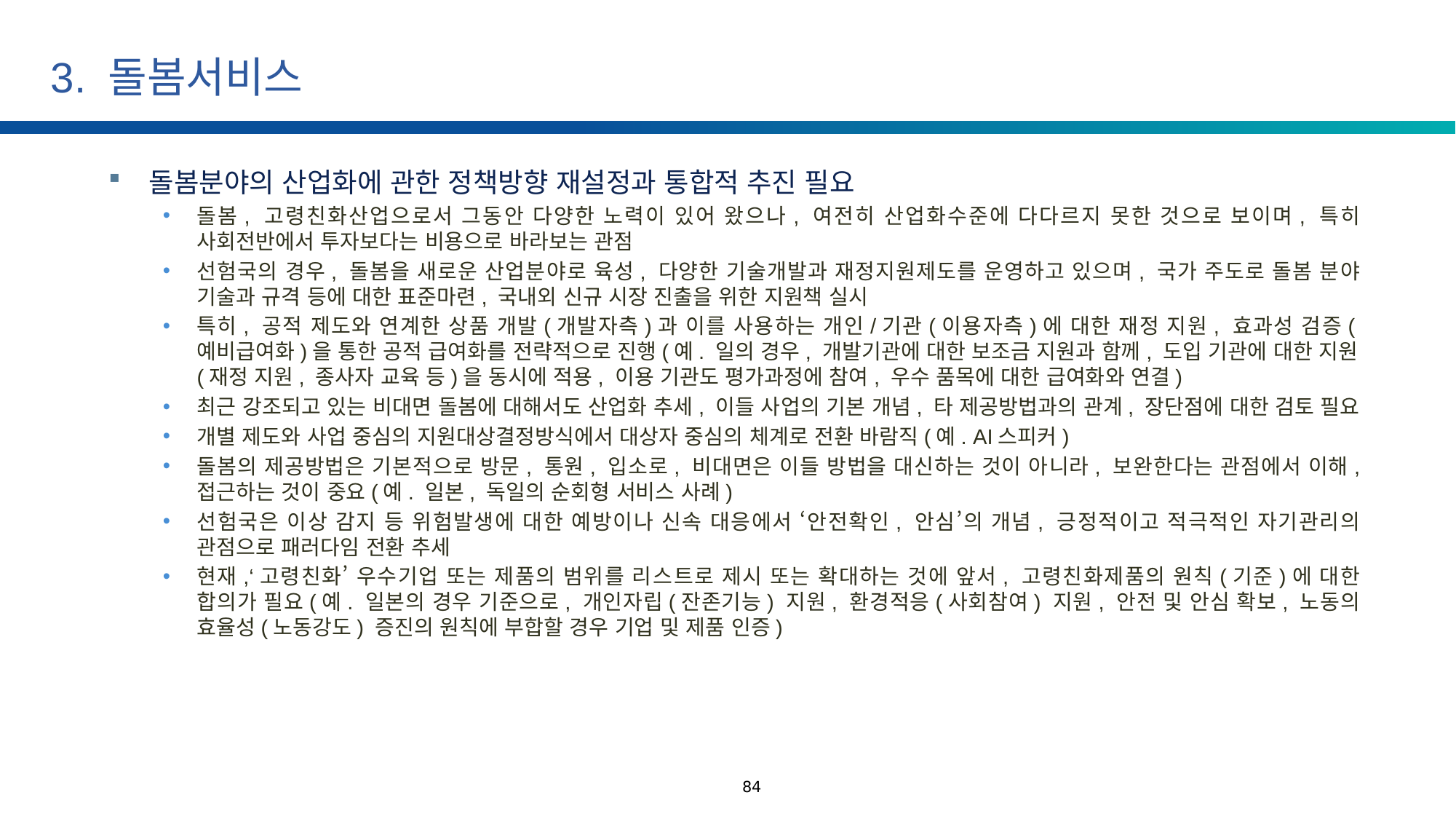

# 3. 돌봄서비스
돌봄분야의 산업화에 관한 정책방향 재설정과 통합적 추진 필요
돌봄, 고령친화산업으로서 그동안 다양한 노력이 있어 왔으나, 여전히 산업화수준에 다다르지 못한 것으로 보이며, 특히 사회전반에서 투자보다는 비용으로 바라보는 관점
선험국의 경우, 돌봄을 새로운 산업분야로 육성, 다양한 기술개발과 재정지원제도를 운영하고 있으며, 국가 주도로 돌봄 분야 기술과 규격 등에 대한 표준마련, 국내외 신규 시장 진출을 위한 지원책 실시
특히, 공적 제도와 연계한 상품 개발(개발자측)과 이를 사용하는 개인/기관(이용자측)에 대한 재정 지원, 효과성 검증(예비급여화)을 통한 공적 급여화를 전략적으로 진행(예. 일의 경우, 개발기관에 대한 보조금 지원과 함께, 도입 기관에 대한 지원(재정 지원, 종사자 교육 등)을 동시에 적용, 이용 기관도 평가과정에 참여, 우수 품목에 대한 급여화와 연결)
최근 강조되고 있는 비대면 돌봄에 대해서도 산업화 추세, 이들 사업의 기본 개념, 타 제공방법과의 관계, 장단점에 대한 검토 필요
개별 제도와 사업 중심의 지원대상결정방식에서 대상자 중심의 체계로 전환 바람직(예. AI스피커)
돌봄의 제공방법은 기본적으로 방문, 통원, 입소로, 비대면은 이들 방법을 대신하는 것이 아니라, 보완한다는 관점에서 이해, 접근하는 것이 중요(예. 일본, 독일의 순회형 서비스 사례)
선험국은 이상 감지 등 위험발생에 대한 예방이나 신속 대응에서 ‘안전확인, 안심’의 개념, 긍정적이고 적극적인 자기관리의 관점으로 패러다임 전환 추세
현재,‘고령친화’ 우수기업 또는 제품의 범위를 리스트로 제시 또는 확대하는 것에 앞서, 고령친화제품의 원칙(기준)에 대한 합의가 필요(예. 일본의 경우 기준으로, 개인자립(잔존기능) 지원, 환경적응(사회참여) 지원, 안전 및 안심 확보, 노동의 효율성(노동강도) 증진의 원칙에 부합할 경우 기업 및 제품 인증)
84